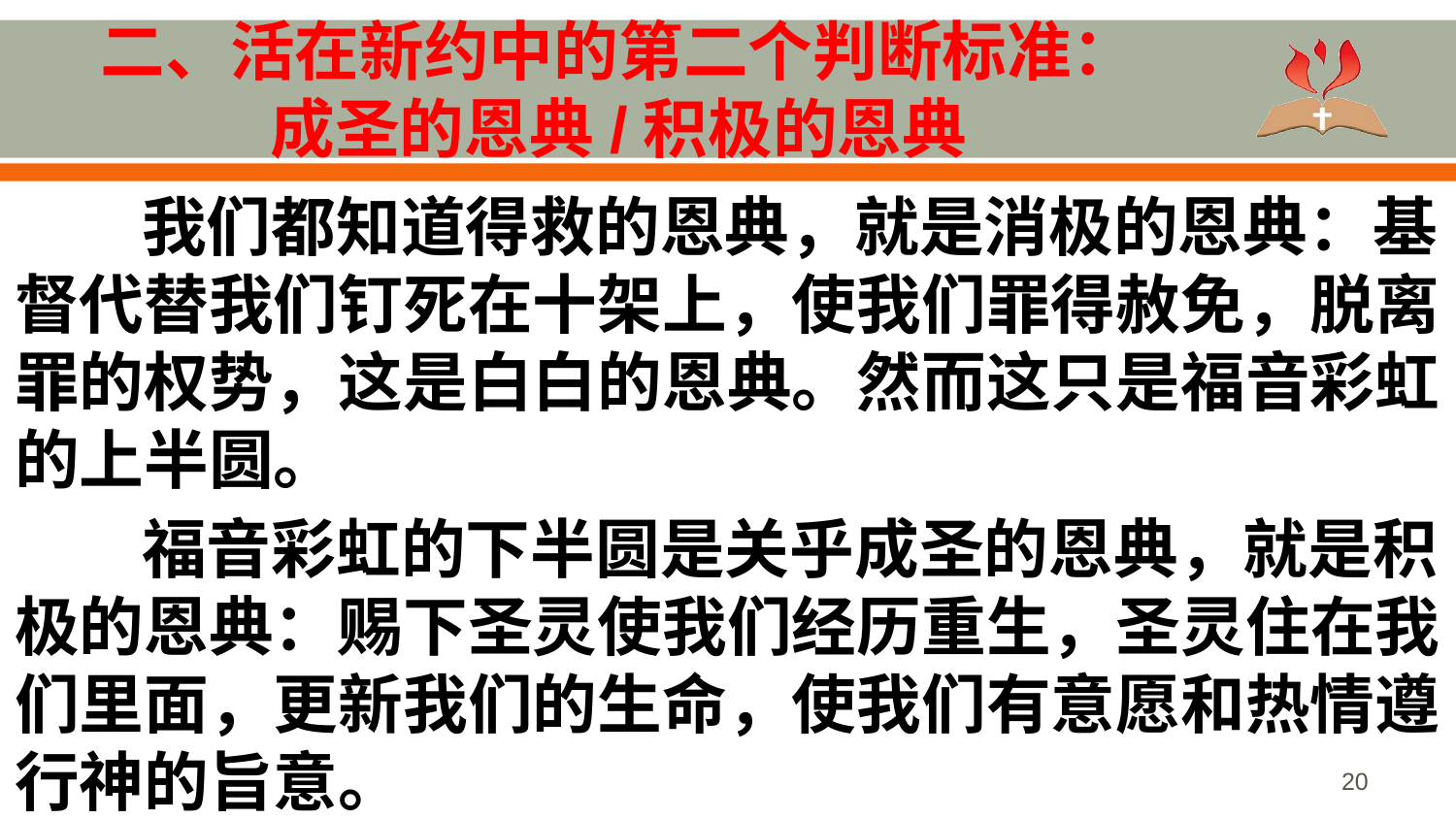

# 二、活在新约中的第二个判断标准： 成圣的恩典/积极的恩典
我们都知道得救的恩典，就是消极的恩典：基督代替我们钉死在十架上，使我们罪得赦免，脱离罪的权势，这是白白的恩典。然而这只是福音彩虹的上半圆。
福音彩虹的下半圆是关乎成圣的恩典，就是积极的恩典：赐下圣灵使我们经历重生，圣灵住在我们里面，更新我们的生命，使我们有意愿和热情遵行神的旨意。

20